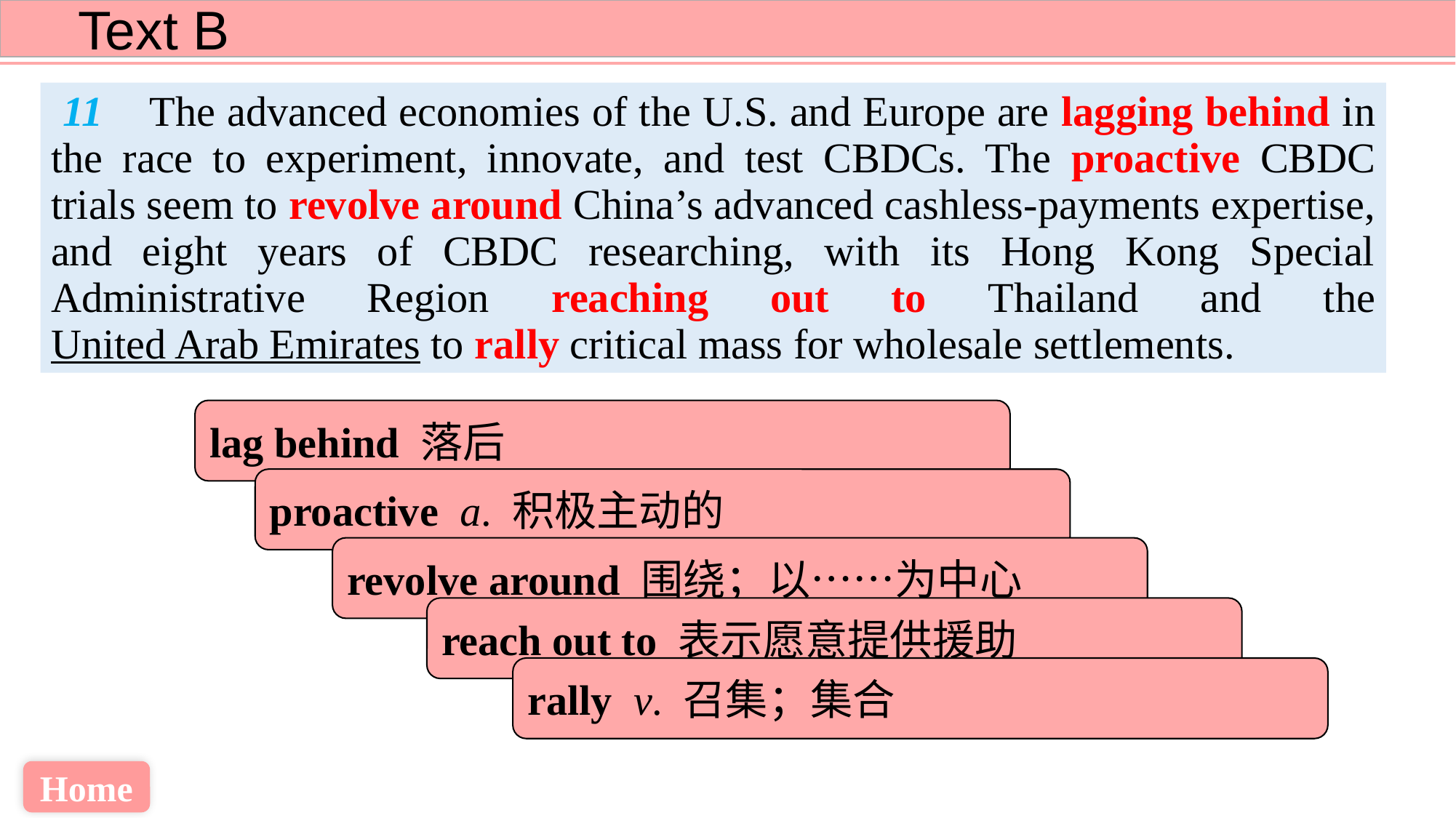

11    The advanced economies of the U.S. and Europe are lagging behind in the race to experiment, innovate, and test CBDCs. The proactive CBDC trials seem to revolve around China’s advanced cashless-payments expertise, and eight years of CBDC researching, with its Hong Kong Special Administrative Region reaching out to Thailand and the United Arab Emirates to rally critical mass for wholesale settlements.

lag behind 落后
proactive  a. 积极主动的
revolve around 围绕；以……为中心
reach out to 表示愿意提供援助
rally  v. 召集；集合